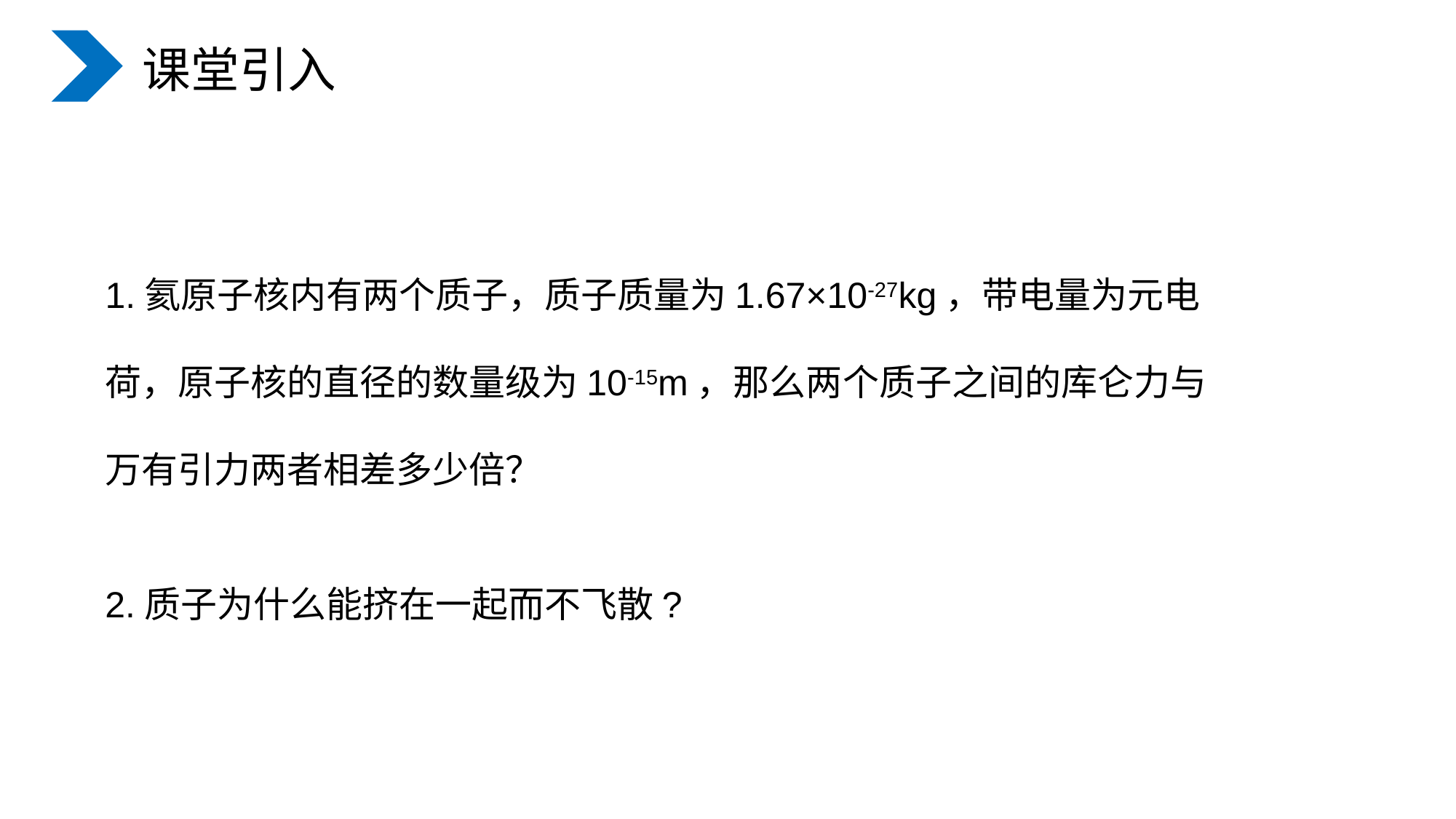

课堂引入
1.氦原子核内有两个质子，质子质量为1.67×10-27kg，带电量为元电荷，原子核的直径的数量级为10-15m，那么两个质子之间的库仑力与万有引力两者相差多少倍？
2.质子为什么能挤在一起而不飞散?